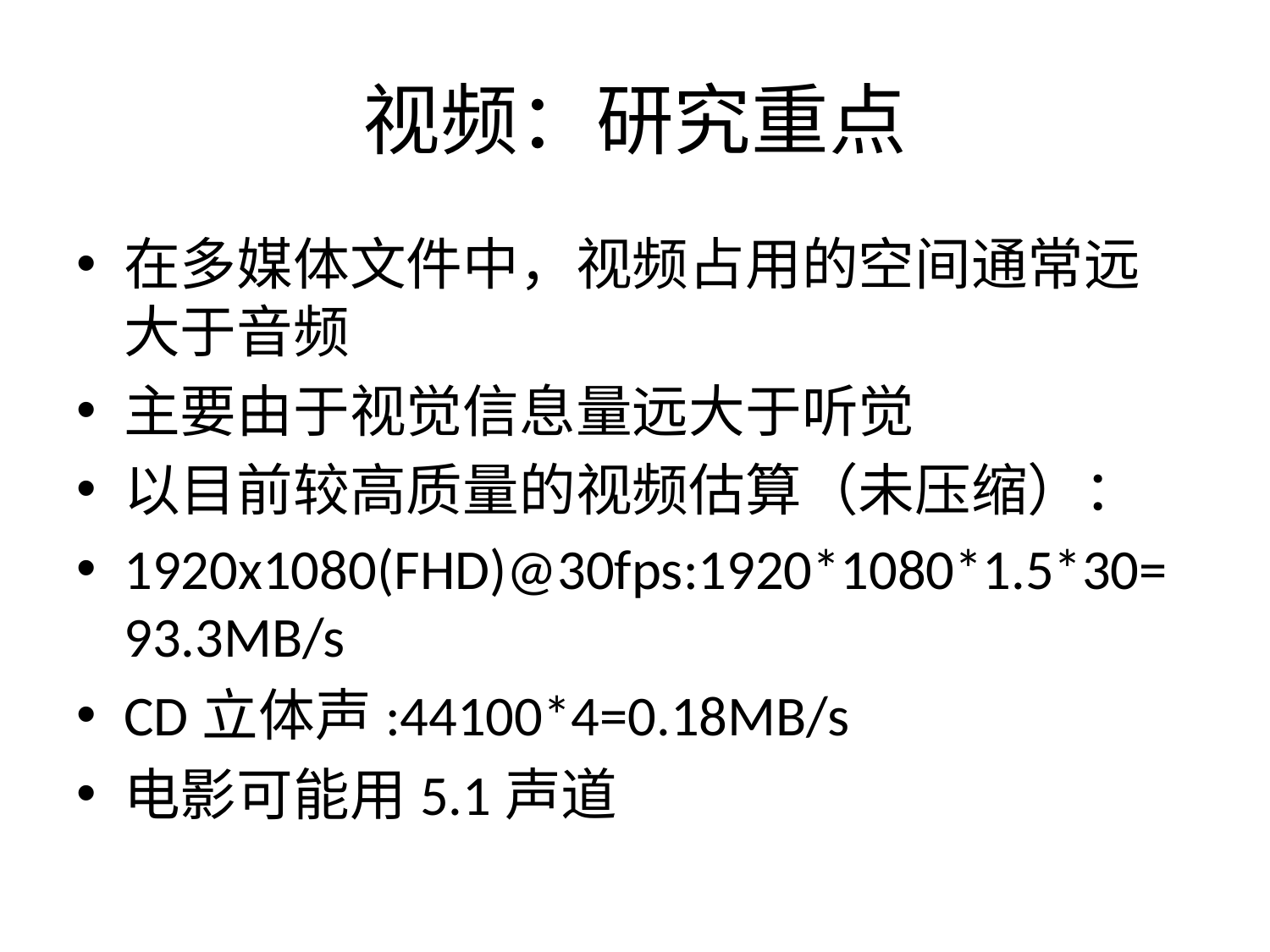

# 视频：研究重点
在多媒体文件中，视频占用的空间通常远大于音频
主要由于视觉信息量远大于听觉
以目前较高质量的视频估算（未压缩）：
1920x1080(FHD)@30fps:1920*1080*1.5*30=93.3MB/s
CD立体声:44100*4=0.18MB/s
电影可能用5.1声道